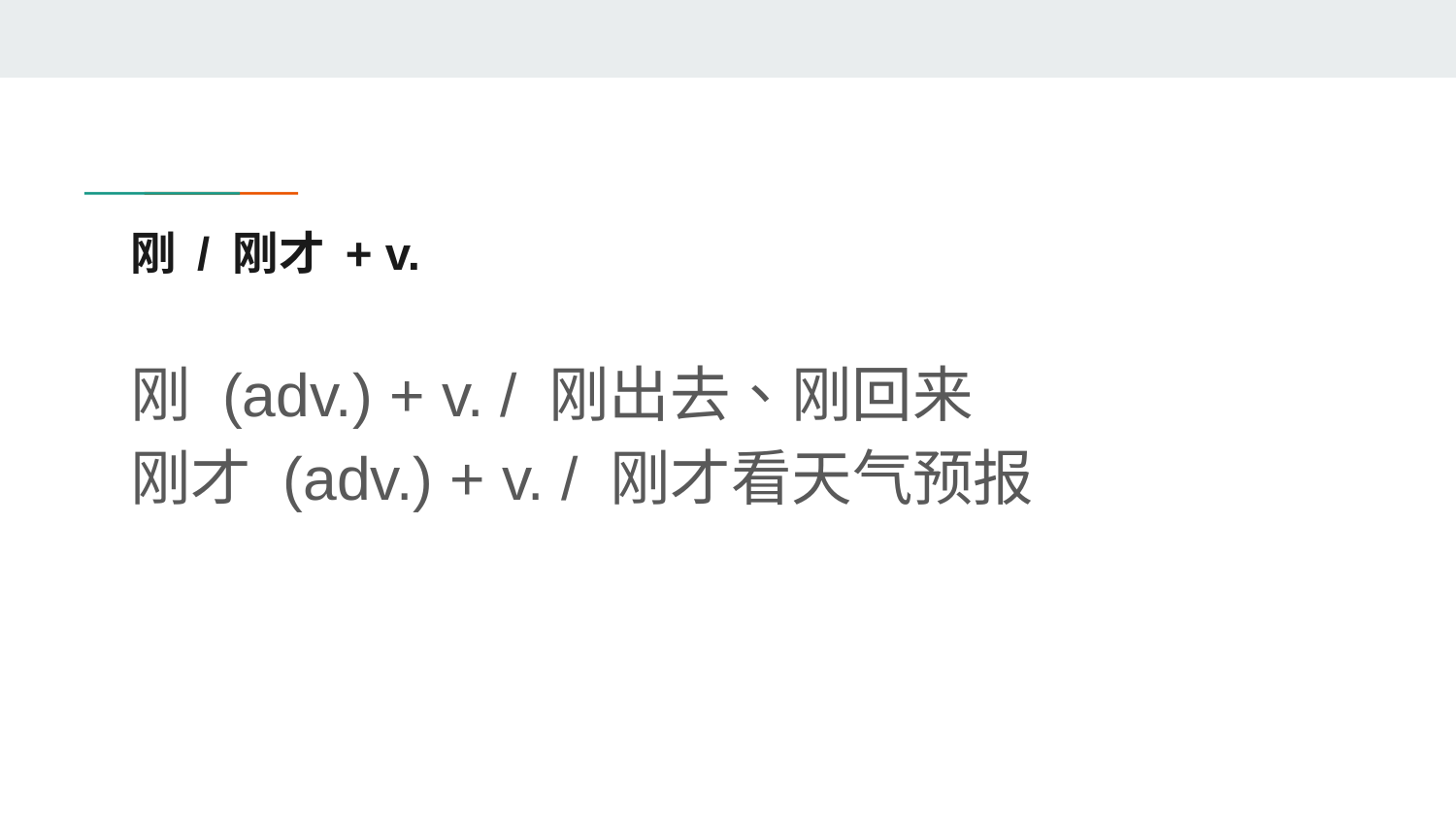

# 刚 / 刚才 + v.
刚 (adv.) + v. / 刚出去、刚回来
刚才 (adv.) + v. / 刚才看天气预报